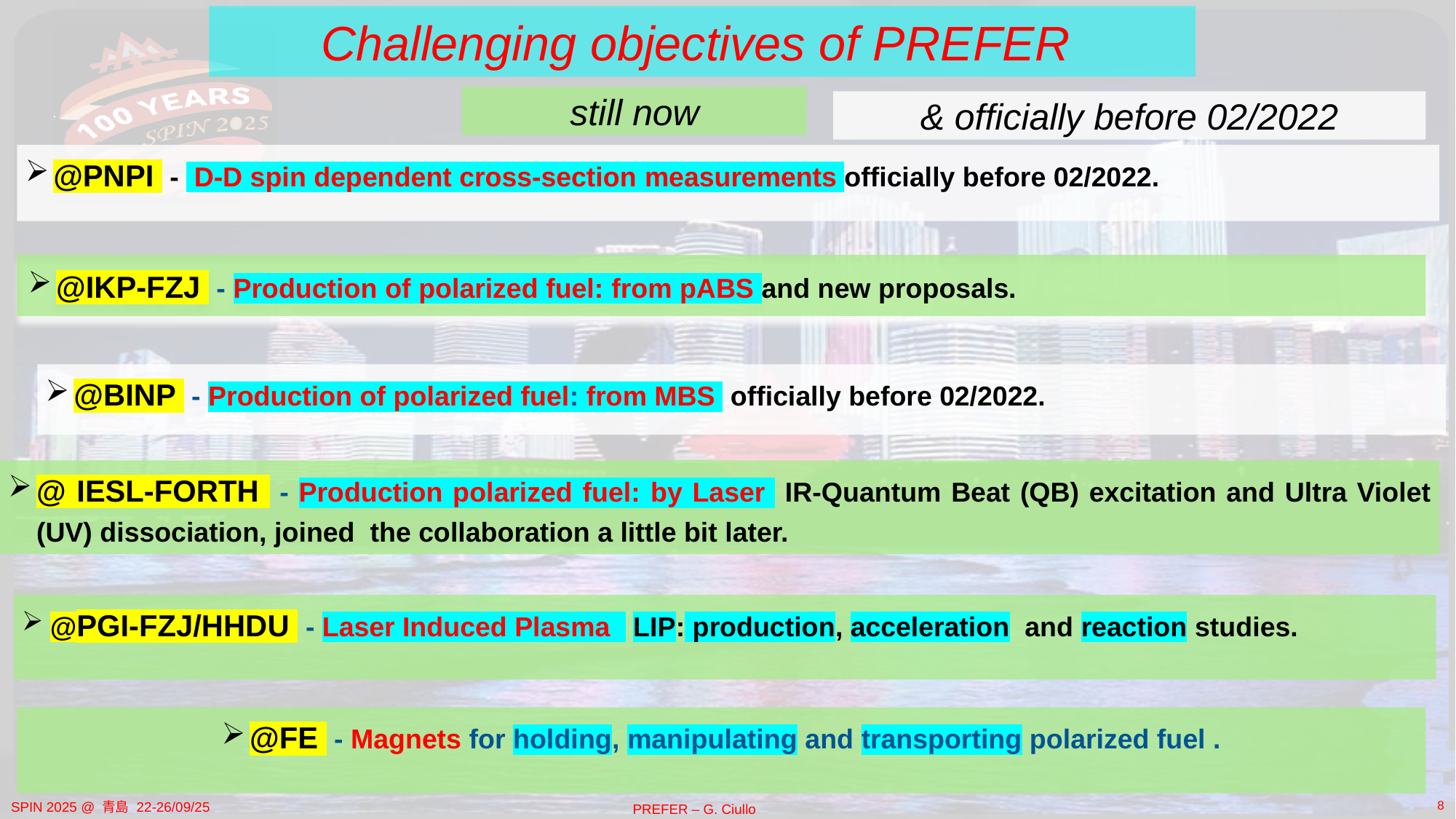

# Challenging objectives of PREFER
still now
& officially before 02/2022
@PNPI  -  D-D spin dependent cross-section measurements officially before 02/2022.
@IKP-FZJ  - Production of polarized fuel: from pABS and new proposals.
@BINP  - Production of polarized fuel: from MBS  officially before 02/2022.
@ IESL-FORTH  - Production polarized fuel: by Laser  IR-Quantum Beat (QB) excitation and Ultra Violet (UV) dissociation, joined  the collaboration a little bit later.
@PGI-FZJ/HHDU  - Laser Induced Plasma   LIP: production, acceleration  and reaction studies.
@FE  - Magnets for holding, manipulating and transporting polarized fuel .
8
SPIN 2025 @ 青島 22-26/09/25